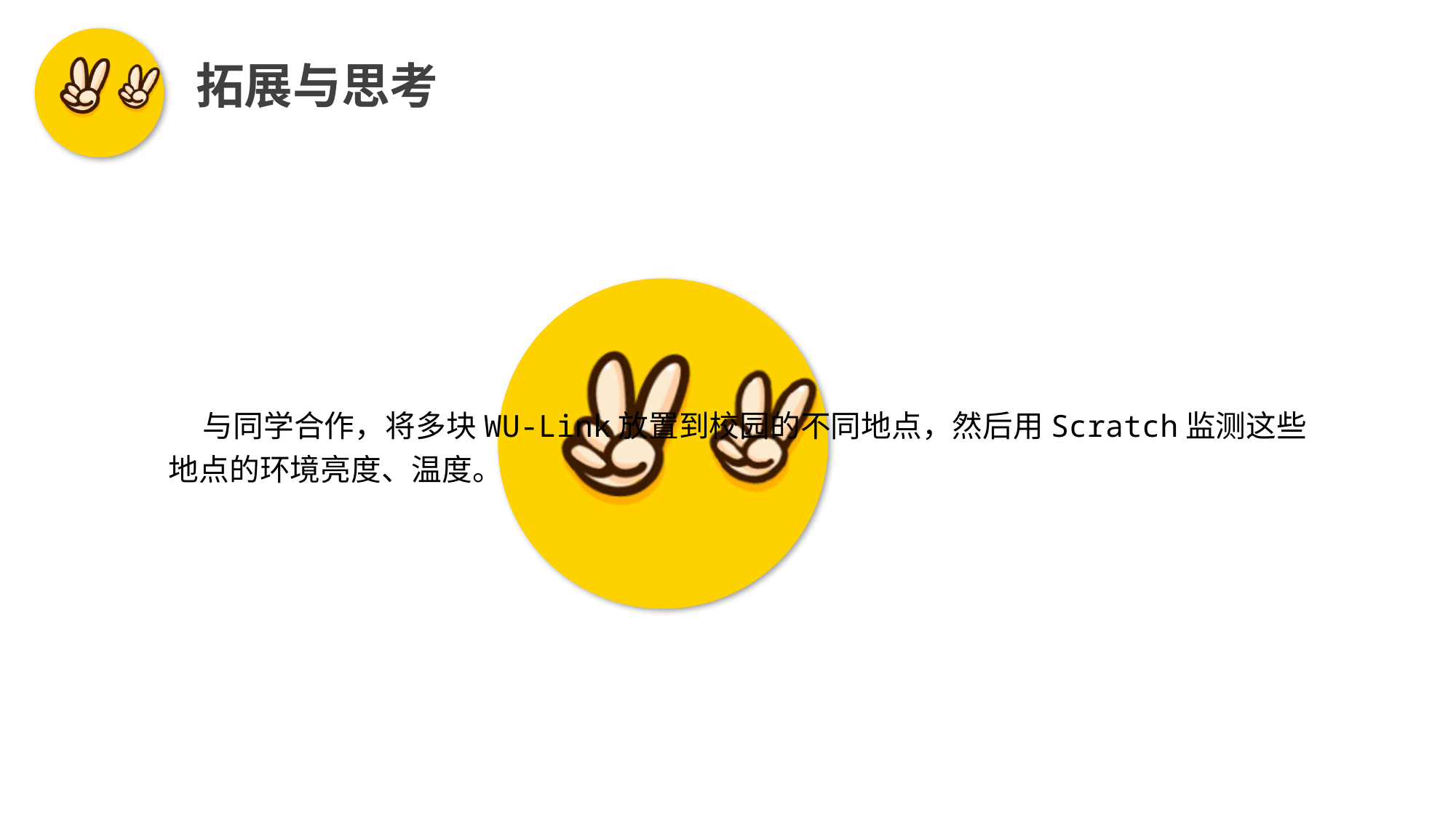

拓展与思考

    与同学合作，将多块WU-Link放置到校园的不同地点，然后用Scratch监测这些地点的环境亮度、温度。